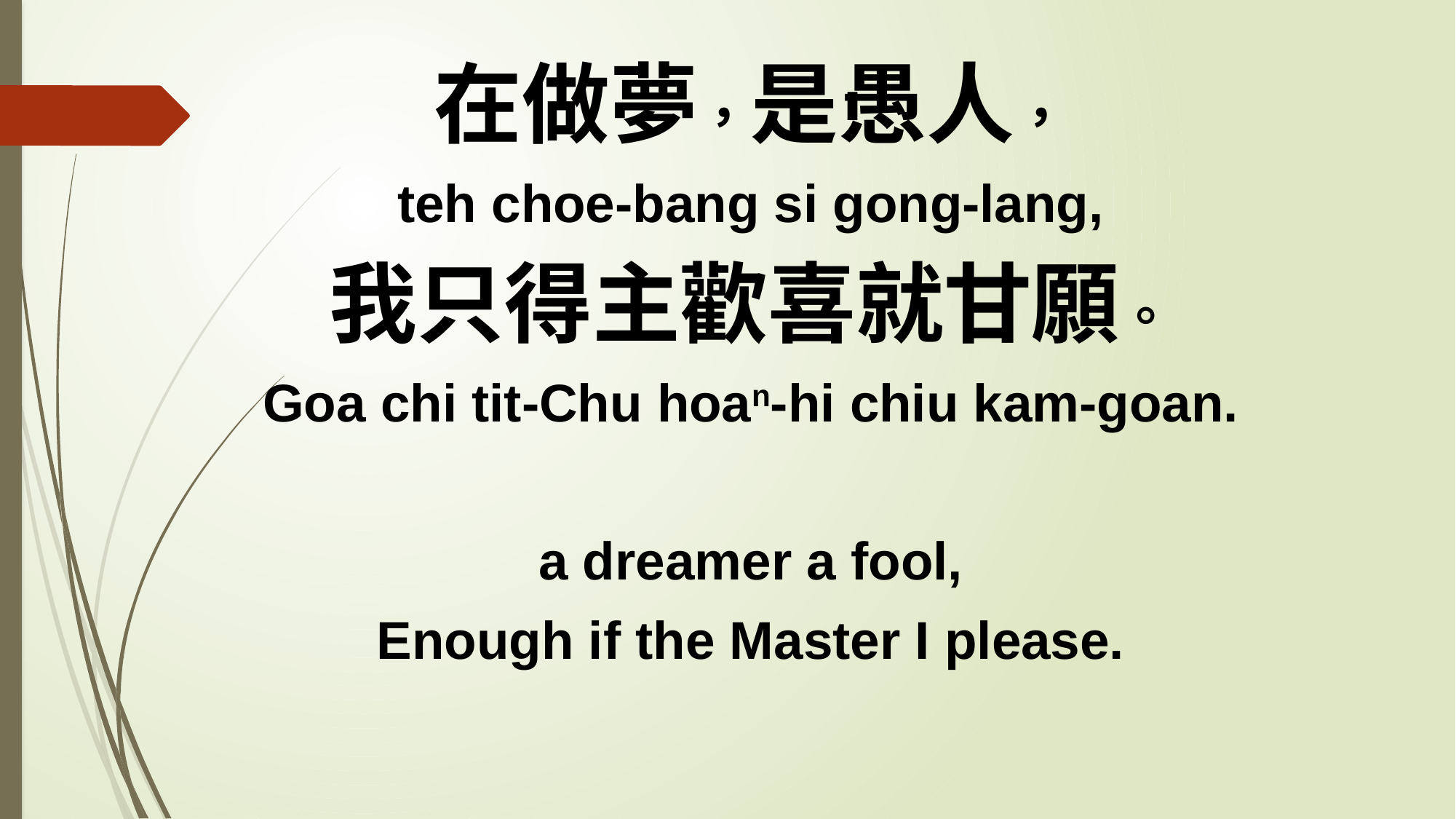

在做夢，是愚人，
teh choe-bang si gong-lang,
我只得主歡喜就甘願。
Goa chi tit-Chu hoan-hi chiu kam-goan.

a dreamer a fool,
Enough if the Master I please.